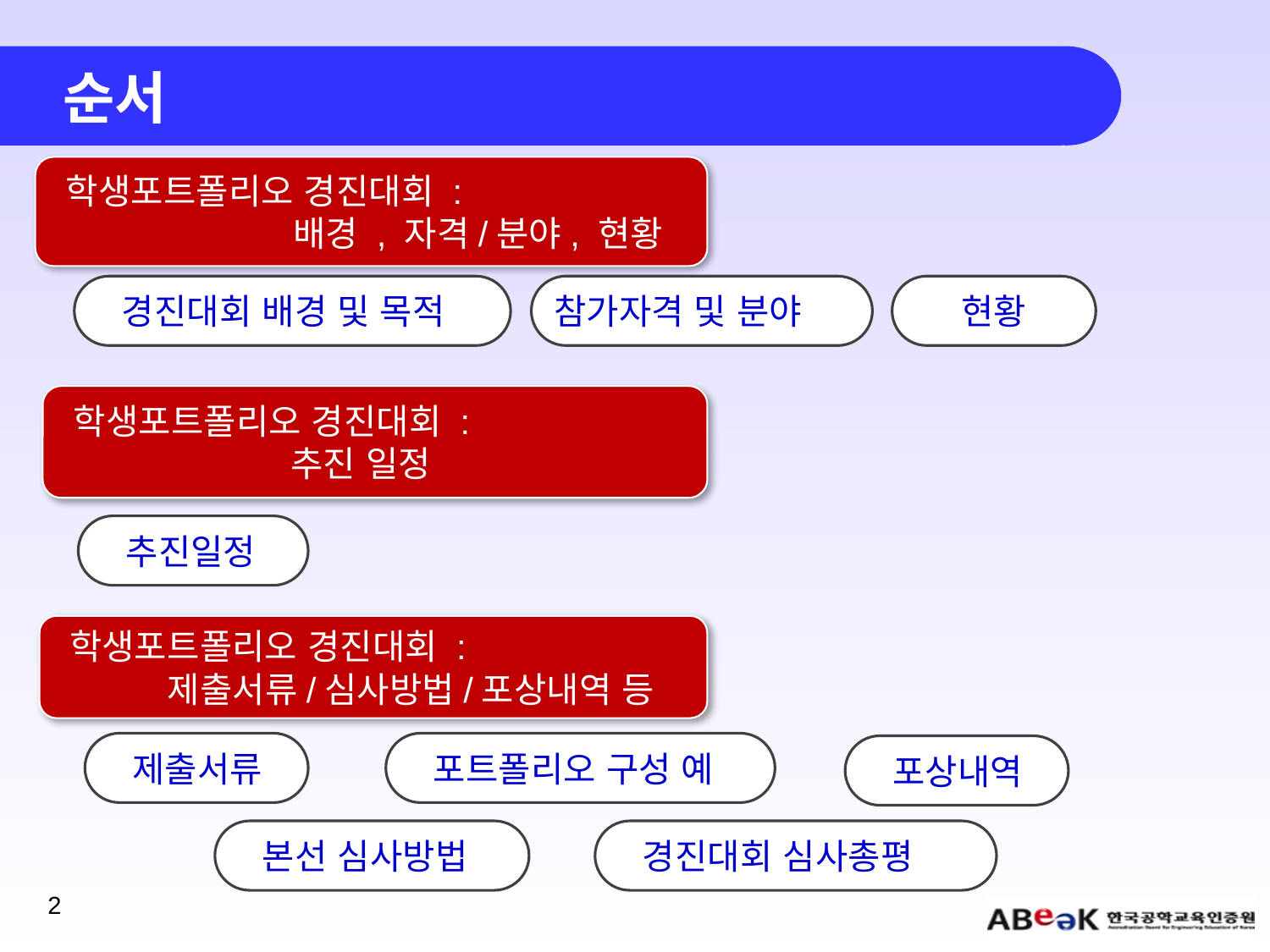

# 순서
학생포트폴리오 경진대회 :
                      배경 , 자격/분야, 현황
경진대회 배경 및 목적
참가자격 및 분야
현황
학생포트폴리오 경진대회 :
                     추진 일정
추진일정
학생포트폴리오 경진대회 :
         제출서류/심사방법/포상내역 등
제출서류
포트폴리오 구성 예
포상내역
본선 심사방법
경진대회 심사총평
2